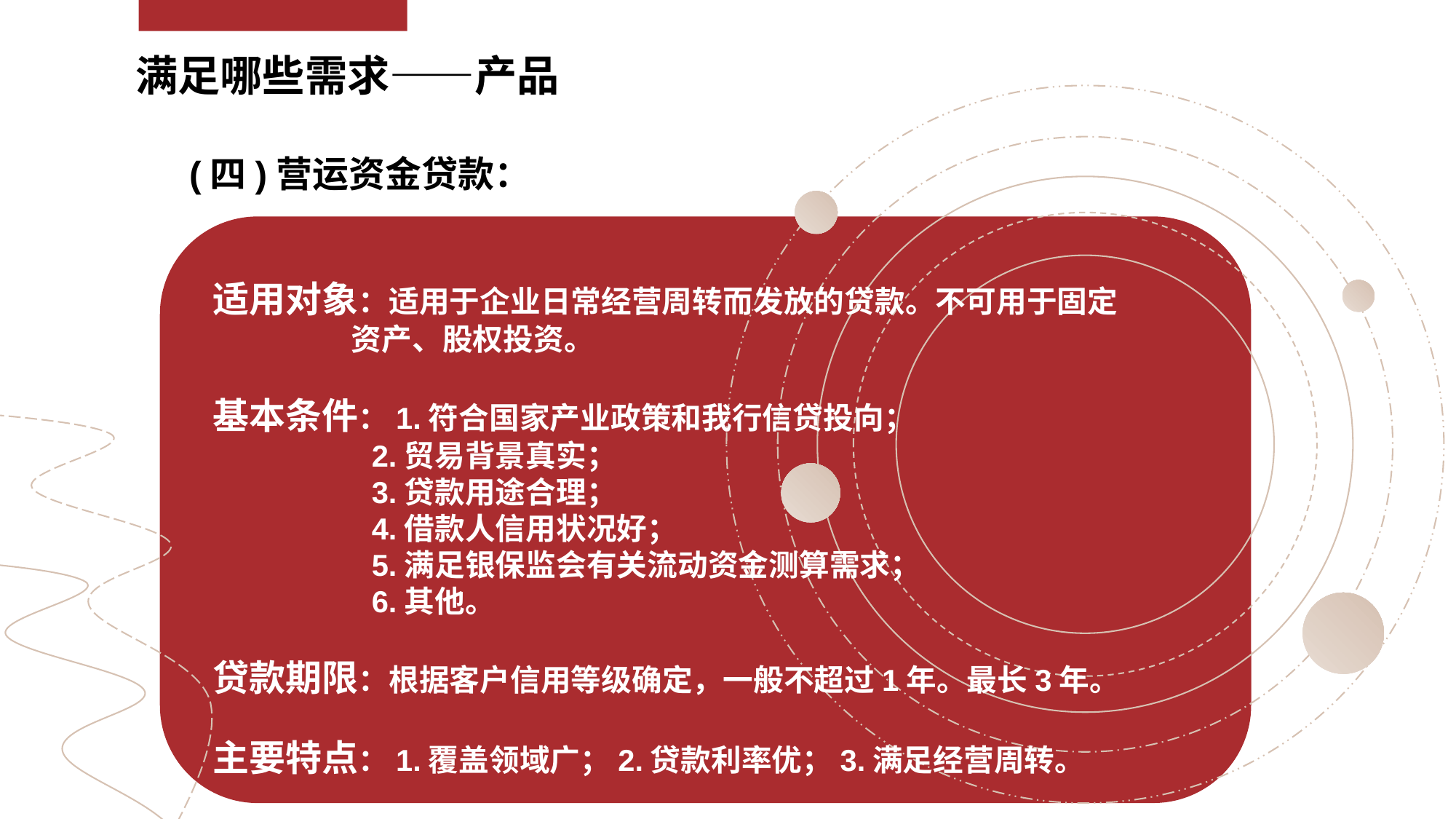

满足哪些需求——产品

(四)营运资金贷款：

适用对象：适用于企业日常经营周转而发放的贷款。不可用于固定
                   资产、股权投资。

基本条件：1.符合国家产业政策和我行信贷投向；
                   2.贸易背景真实；
                   3.贷款用途合理；
                   4.借款人信用状况好；
                   5.满足银保监会有关流动资金测算需求；
                   6.其他。

贷款期限：根据客户信用等级确定，一般不超过1年。最长3年。

主要特点：1.覆盖领域广；2.贷款利率优；3.满足经营周转。